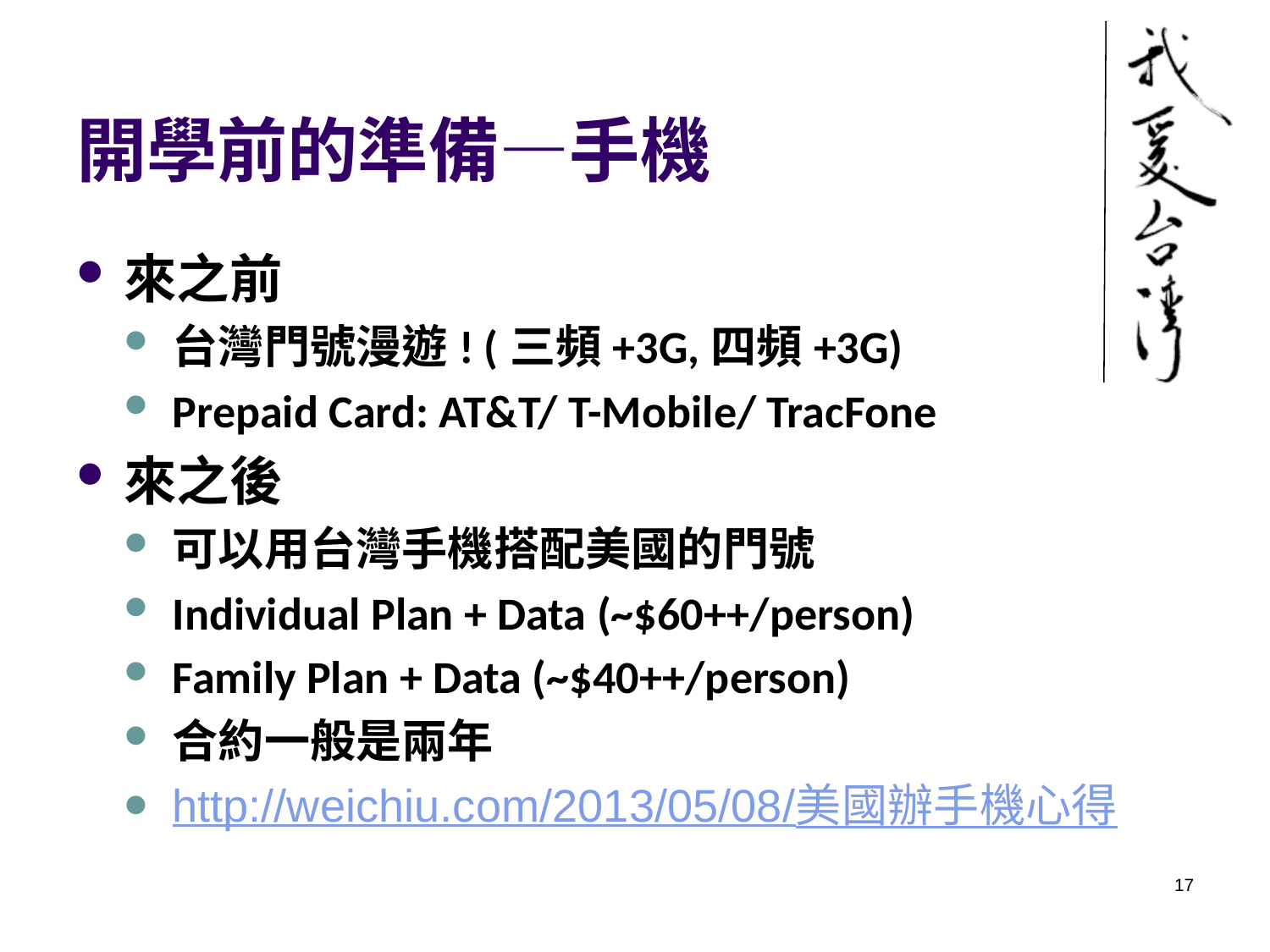

# 開學前的準備—手機
來之前
台灣門號漫遊! (三頻+3G,四頻+3G)
Prepaid Card: AT&T/ T-Mobile/ TracFone
來之後
可以用台灣手機搭配美國的門號
Individual Plan + Data (~$60++/person)
Family Plan + Data (~$40++/person)
合約一般是兩年
http://weichiu.com/2013/05/08/美國辦手機心得
17